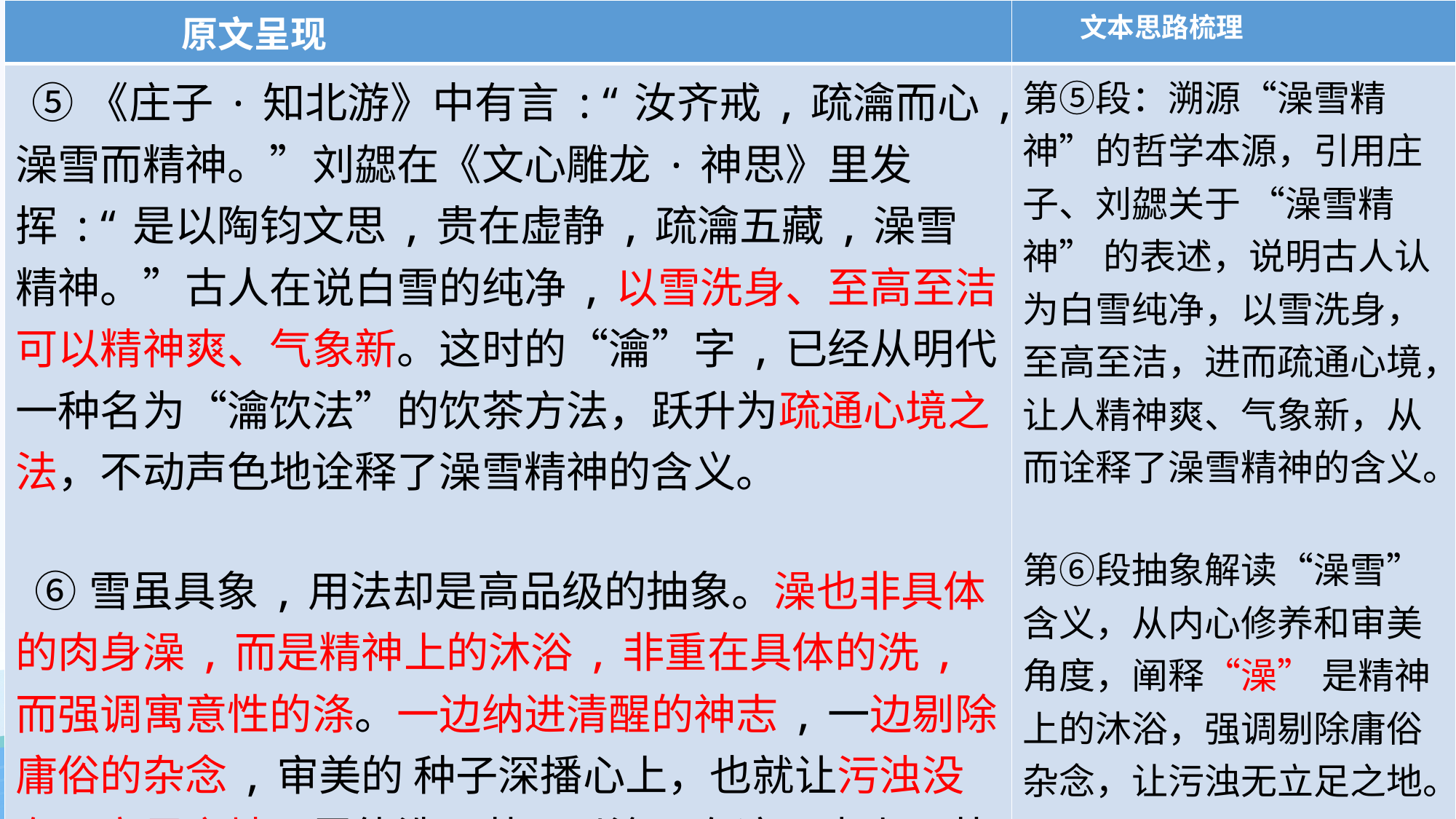

| 原文呈现 | 文本思路梳理 |
| --- | --- |
| ⑤《庄子·知北游》中有言:“汝齐戒,疏瀹而心,澡雪而精神。”刘勰在《文心雕龙·神思》里发挥:“是以陶钧文思,贵在虚静,疏瀹五藏,澡雪精神。”古人在说白雪的纯净,以雪洗身、至高至洁,可以精神爽、气象新。这时的“瀹”字,已经从明代一种名为“瀹饮法”的饮茶方法，跃升为疏通心境之法，不动声色地诠释了澡雪精神的含义。 ⑥雪虽具象,用法却是高品级的抽象。澡也非具体的肉身澡,而是精神上的沐浴,非重在具体的洗,而强调寓意性的涤。一边纳进清醒的神志,一边剔除庸俗的杂念,审美的 种子深播心上，也就让污浊没有了立足之地。雪能洗，茶可以涤，在这一点上，茶就有理 由与雪同席而坐了。 | 第⑤段：溯源“澡雪精神”的哲学本源，引用庄子、刘勰关于 “澡雪精神” 的表述，说明古人认为白雪纯净，以雪洗身，至高至洁，进而疏通心境，让人精神爽、气象新，从而诠释了澡雪精神的含义。 第⑥段抽象解读“澡雪”含义，从内心修养和审美角度，阐释“澡” 是精神上的沐浴，强调剔除庸俗杂念，让污浊无立足之地。 |